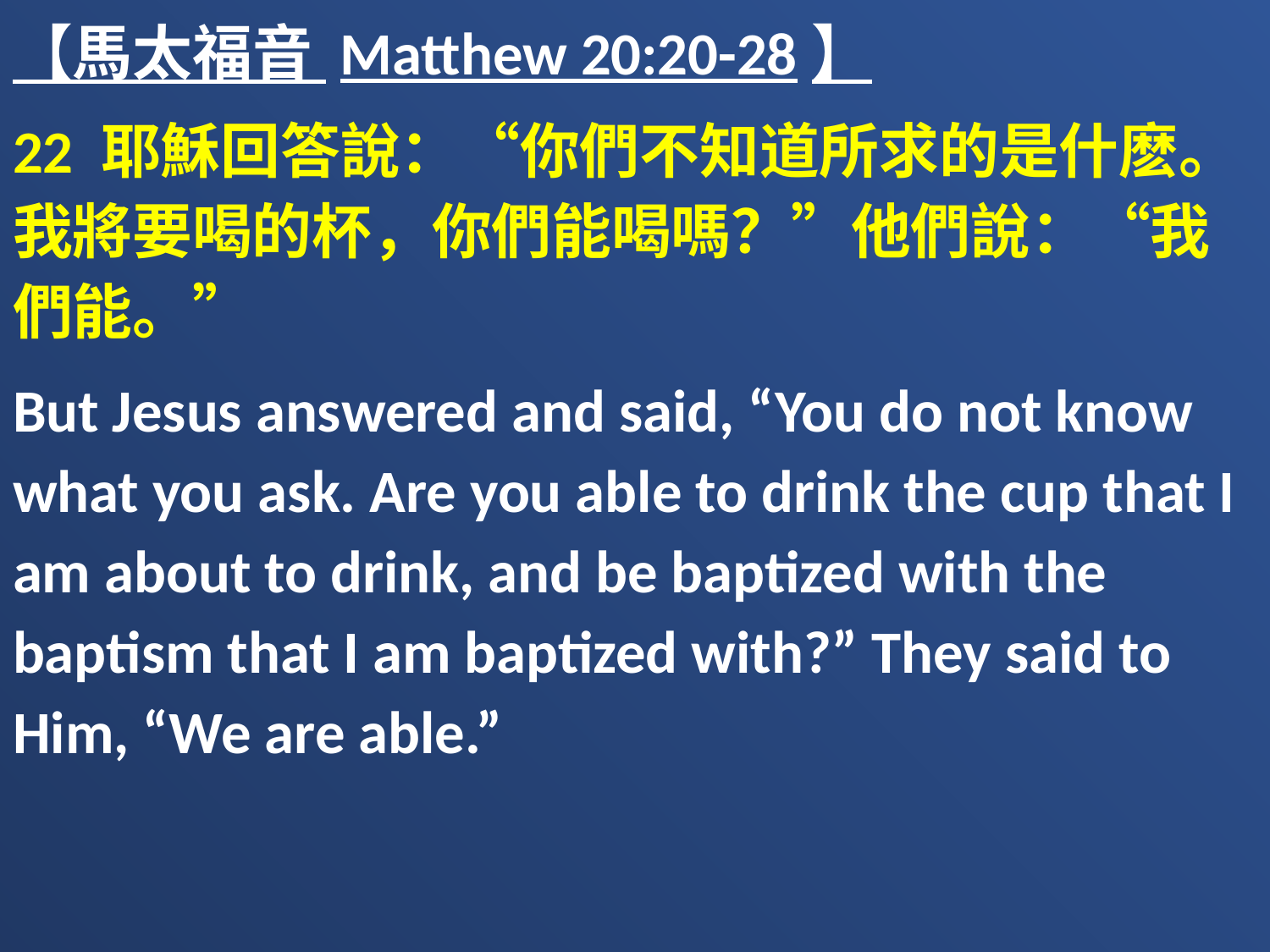

【馬太福音 Matthew 20:20-28】
22 耶穌回答說：“你們不知道所求的是什麽。我將要喝的杯，你們能喝嗎？”他們說：“我們能。”
But Jesus answered and said, “You do not know what you ask. Are you able to drink the cup that I am about to drink, and be baptized with the baptism that I am baptized with?” They said to Him, “We are able.”